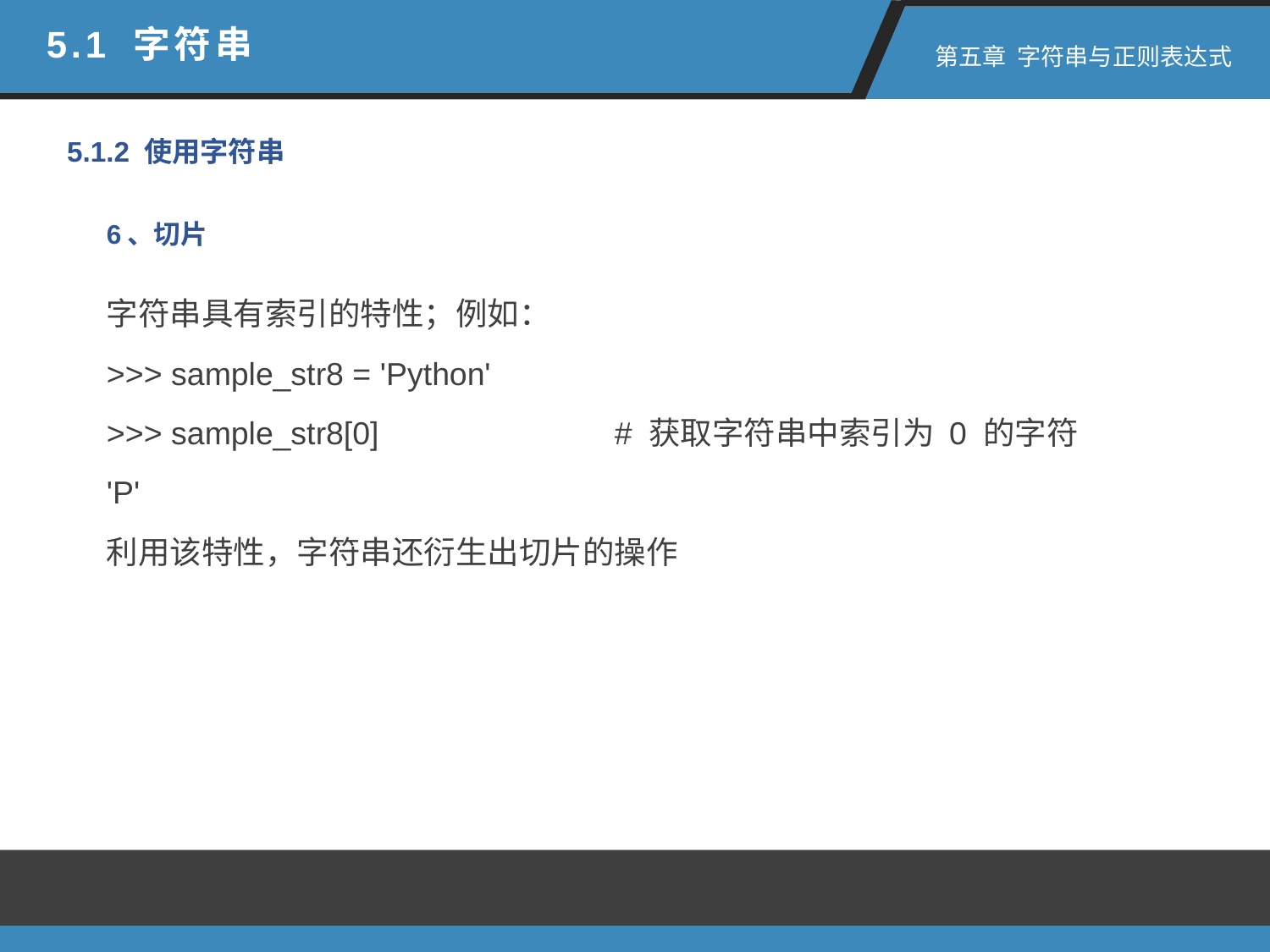

5.1 字符串
  第五章  字符串与正则表达式
5.1.2 使用字符串
6、切片

字符串具有索引的特性；例如：
>>> sample_str8 = 'Python'
>>> sample_str8[0] 		# 获取字符串中索引为 0 的字符
'P'
利用该特性，字符串还衍生出切片的操作